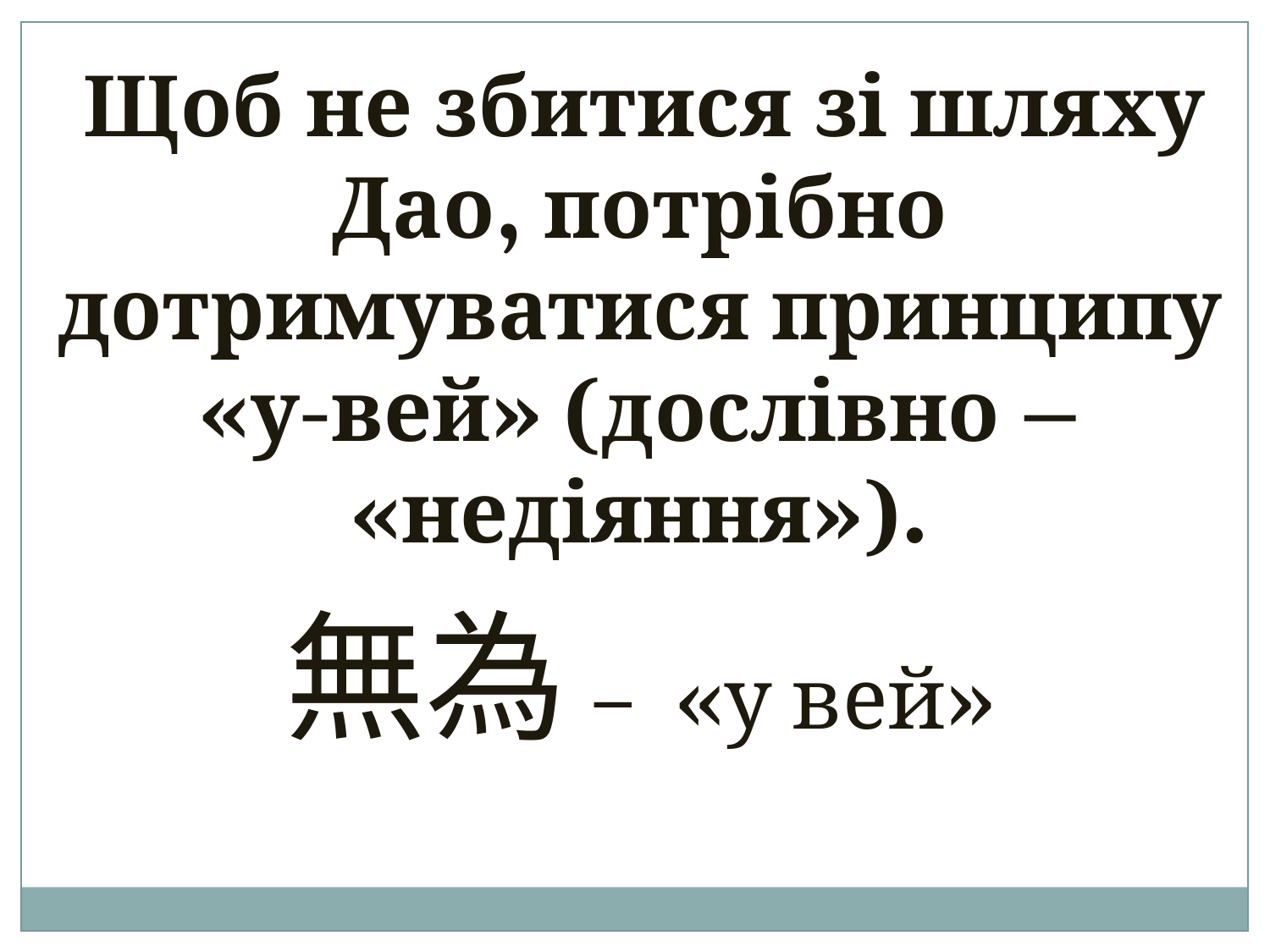

Щоб не збитися зі шляху Дао, потрібно дотримуватися принципу «у-вей» (дослівно – «недіяння»).
無為 – «у вей»